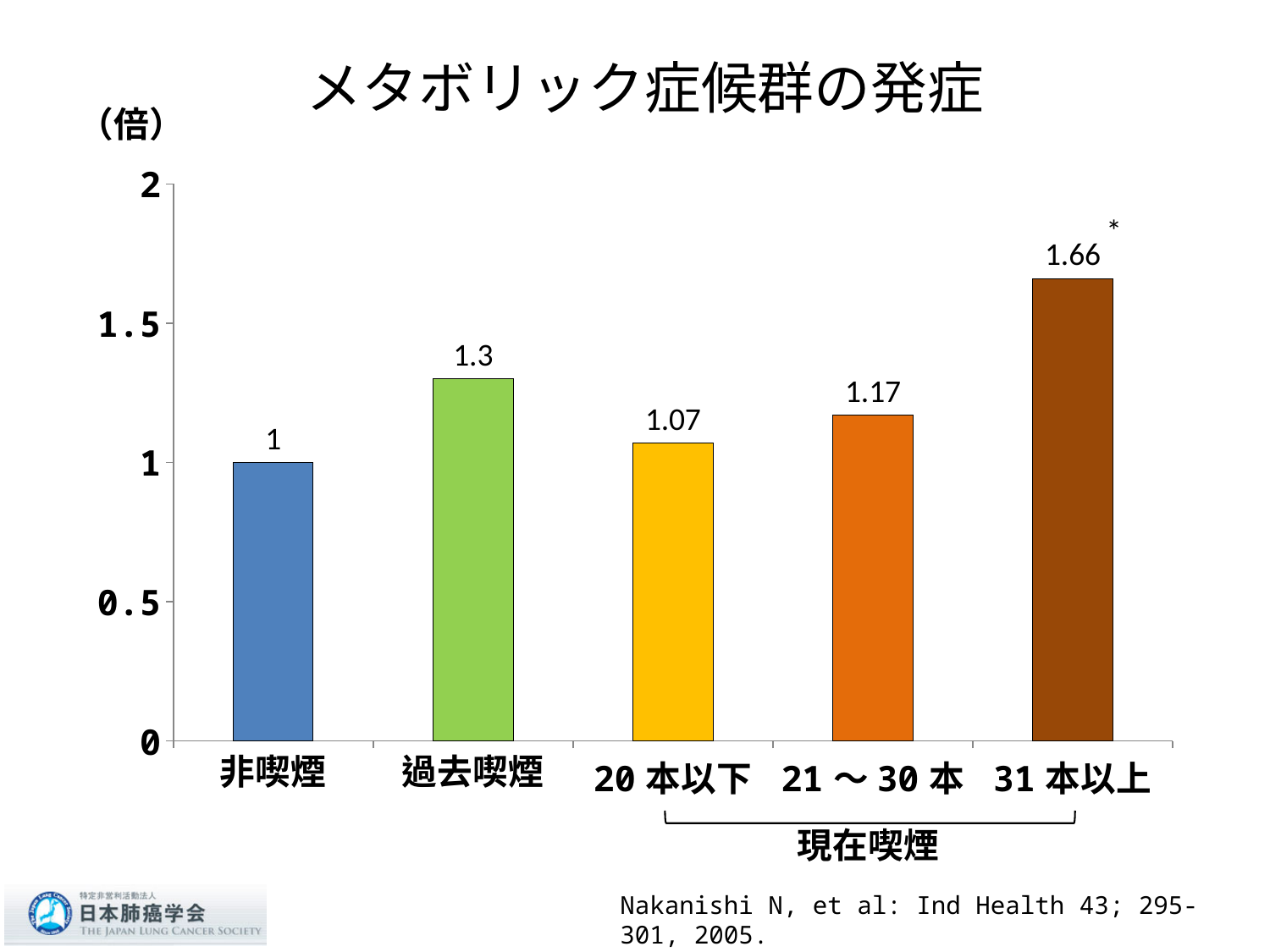

# メタボリック症候群の発症
（倍）

### Chart

| Category | 系列 1 |
|---|---|
| 非喫煙 | 1.0 |
| 過去喫煙 | 1.3 |
| 20本以下 | 1.07 |
| 21～30本 | 1.1700000000000004 |
| 31本以上 | 1.6600000000000001 |
*

現在喫煙
Nakanishi N, et al: Ind Health 43; 295-301, 2005.